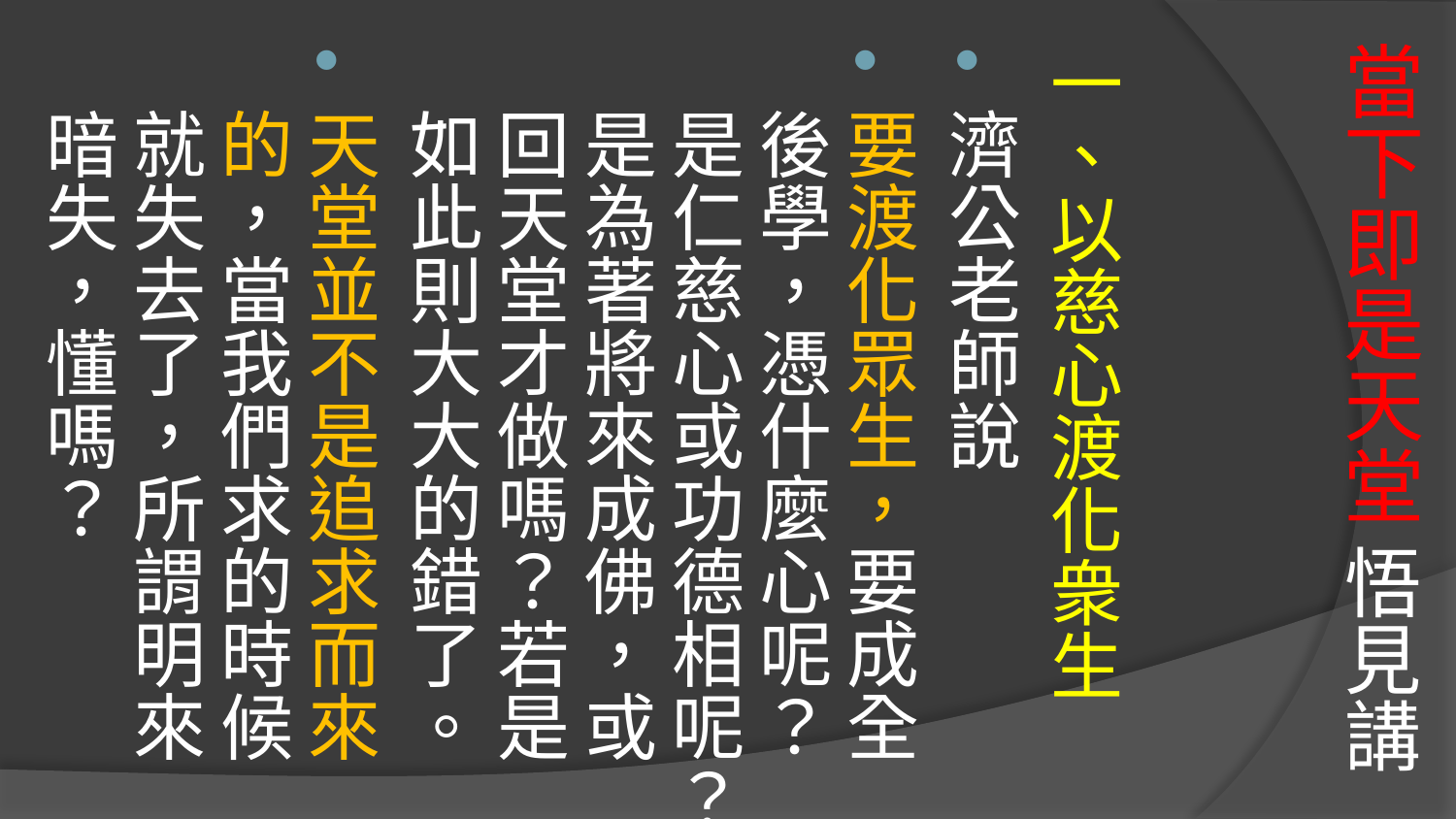

# 當下即是天堂 悟見講
一、以慈心渡化衆生
濟公老師說
要渡化眾生，要成全後學，憑什麼心呢？是仁慈心或功德相呢？是為著將來成佛，或回天堂才做嗎？若是如此則大大的錯了。
天堂並不是追求而來的，當我們求的時候就失去了，所謂明來暗失，懂嗎？